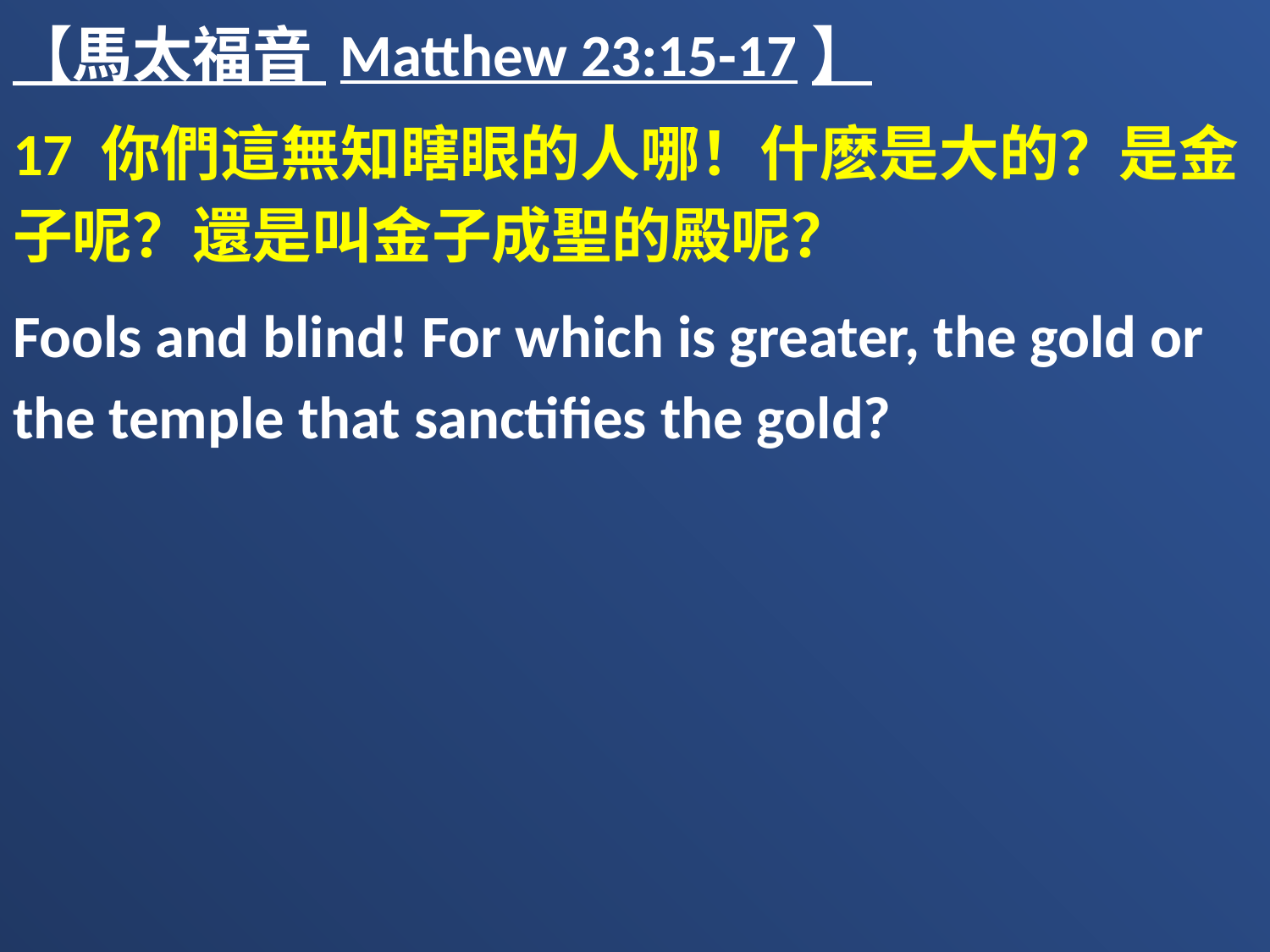

【馬太福音 Matthew 23:15-17】
17 你們這無知瞎眼的人哪！什麽是大的？是金子呢？還是叫金子成聖的殿呢？
Fools and blind! For which is greater, the gold or the temple that sanctifies the gold?